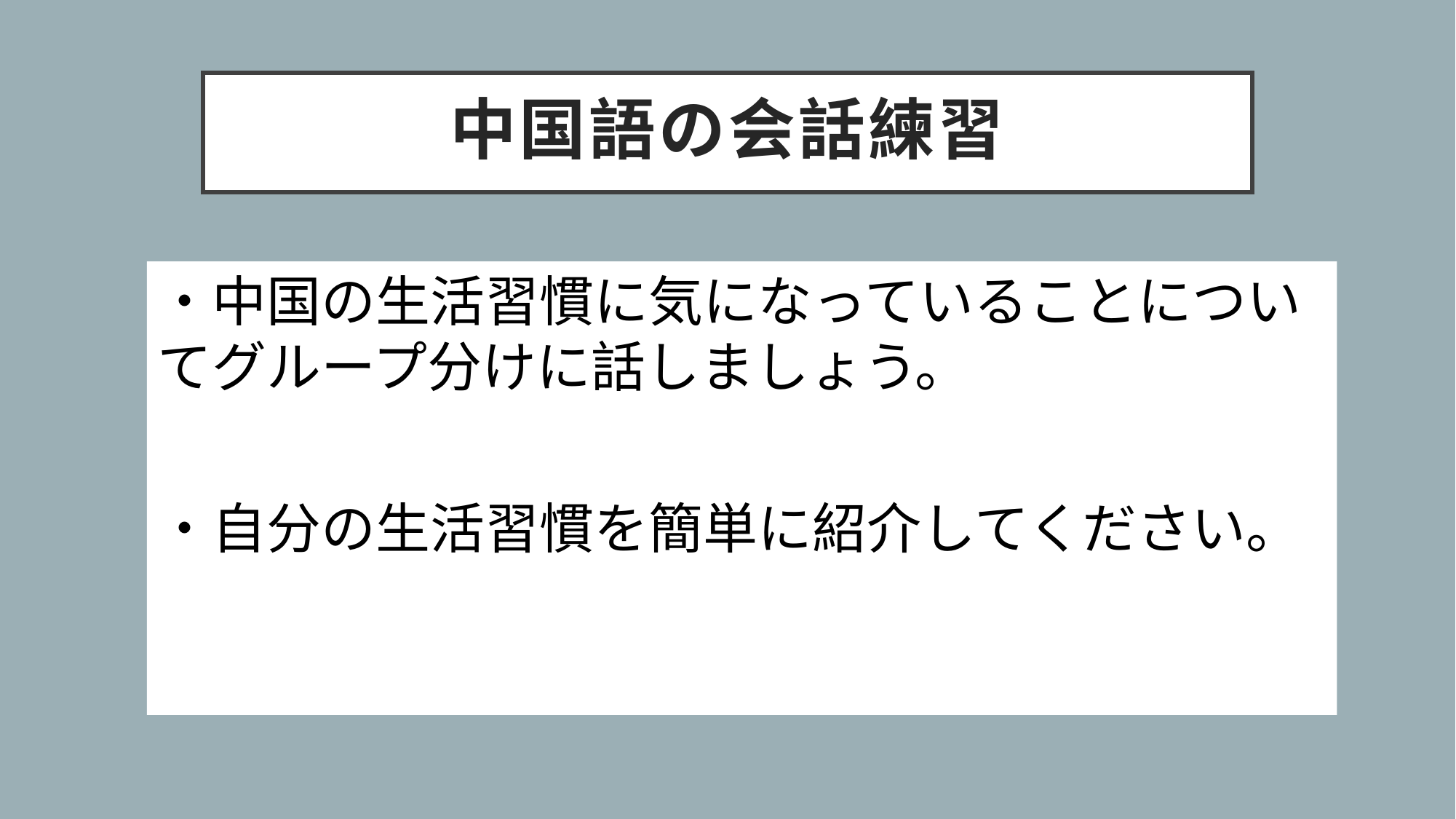

# 中国語の会話練習
・中国の生活習慣に気になっていることについてグループ分けに話しましょう。

・自分の生活習慣を簡単に紹介してください。